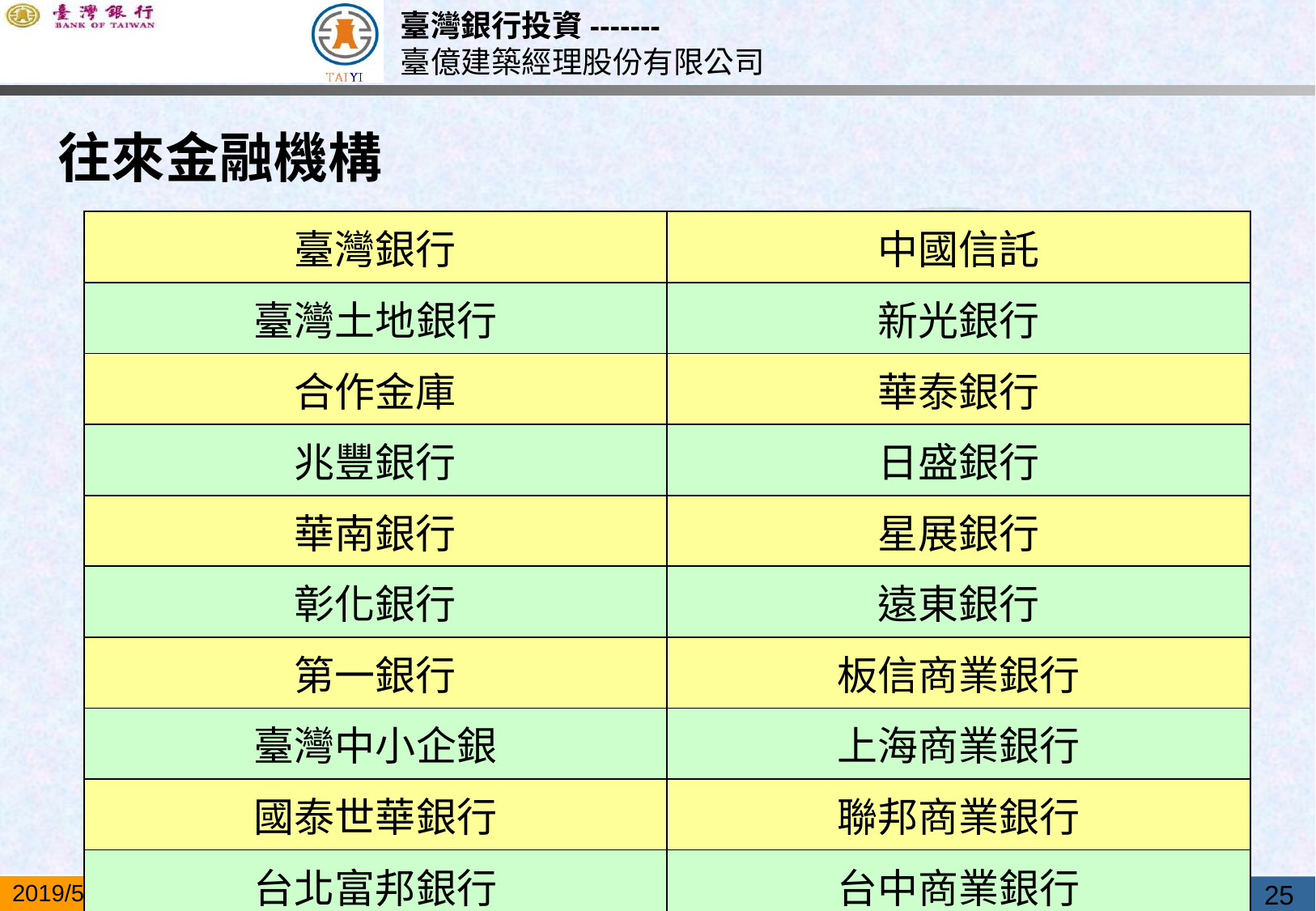

# 往來金融機構

| 臺灣銀行 | 中國信託 |
| --- | --- |
| 臺灣土地銀行 | 新光銀行 |
| 合作金庫 | 華泰銀行 |
| 兆豐銀行 | 日盛銀行 |
| 華南銀行 | 星展銀行 |
| 彰化銀行 | 遠東銀行 |
| 第一銀行 | 板信商業銀行 |
| 臺灣中小企銀 | 上海商業銀行 |
| 國泰世華銀行 | 聯邦商業銀行 |
| 台北富邦銀行 | 台中商業銀行 |
25
2019/5/17